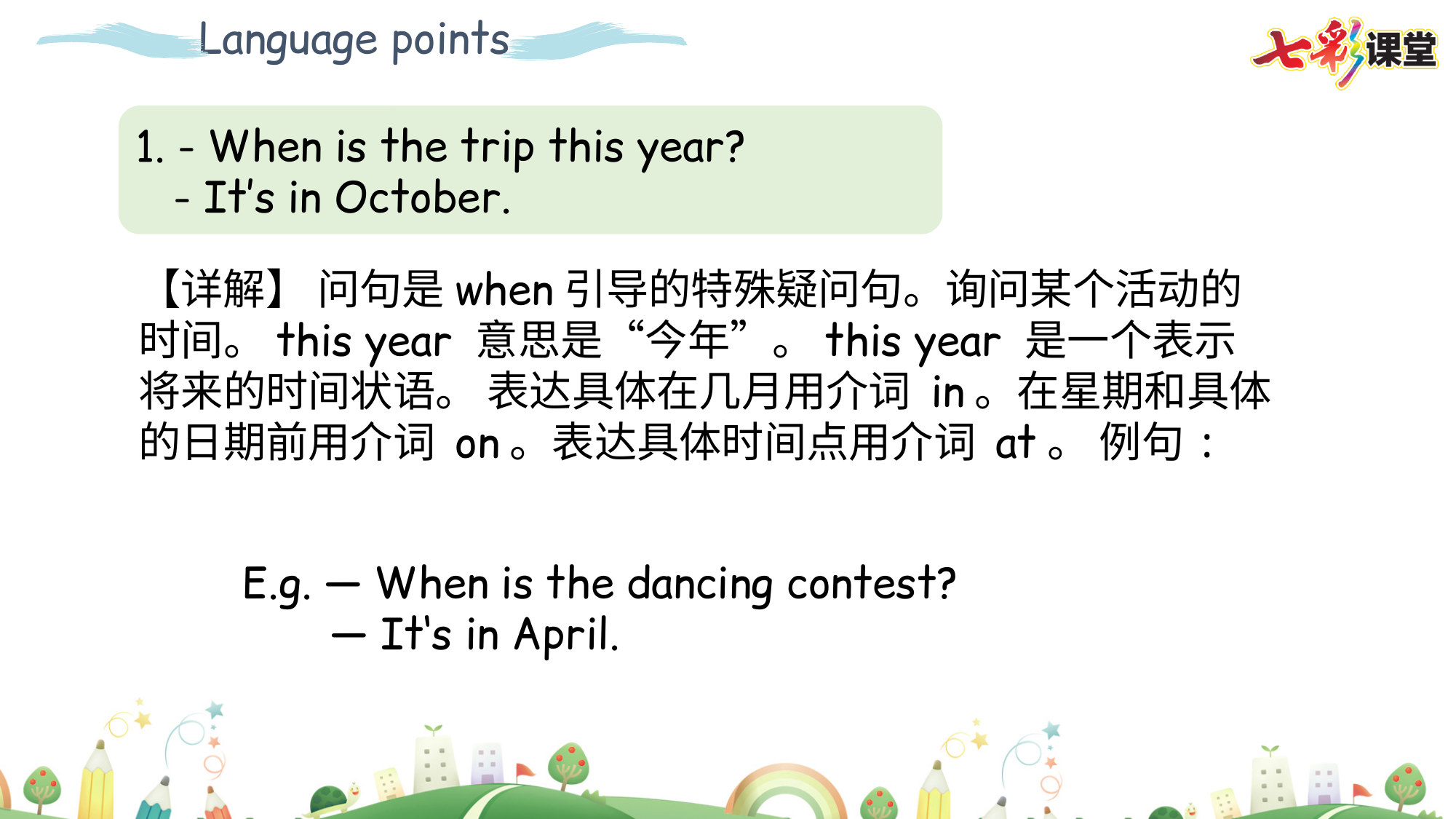

Language points

1. - When is the trip this year?
   - It’s in October.
【详解】 问句是when引导的特殊疑问句。询问某个活动的时间。this year 意思是“今年”。this year 是一个表示将来的时间状语。 表达具体在几月用介词 in。在星期和具体的日期前用介词 on。表达具体时间点用介词 at。 例句:
E.g. — When is the dancing contest?
       — It‘s in April.